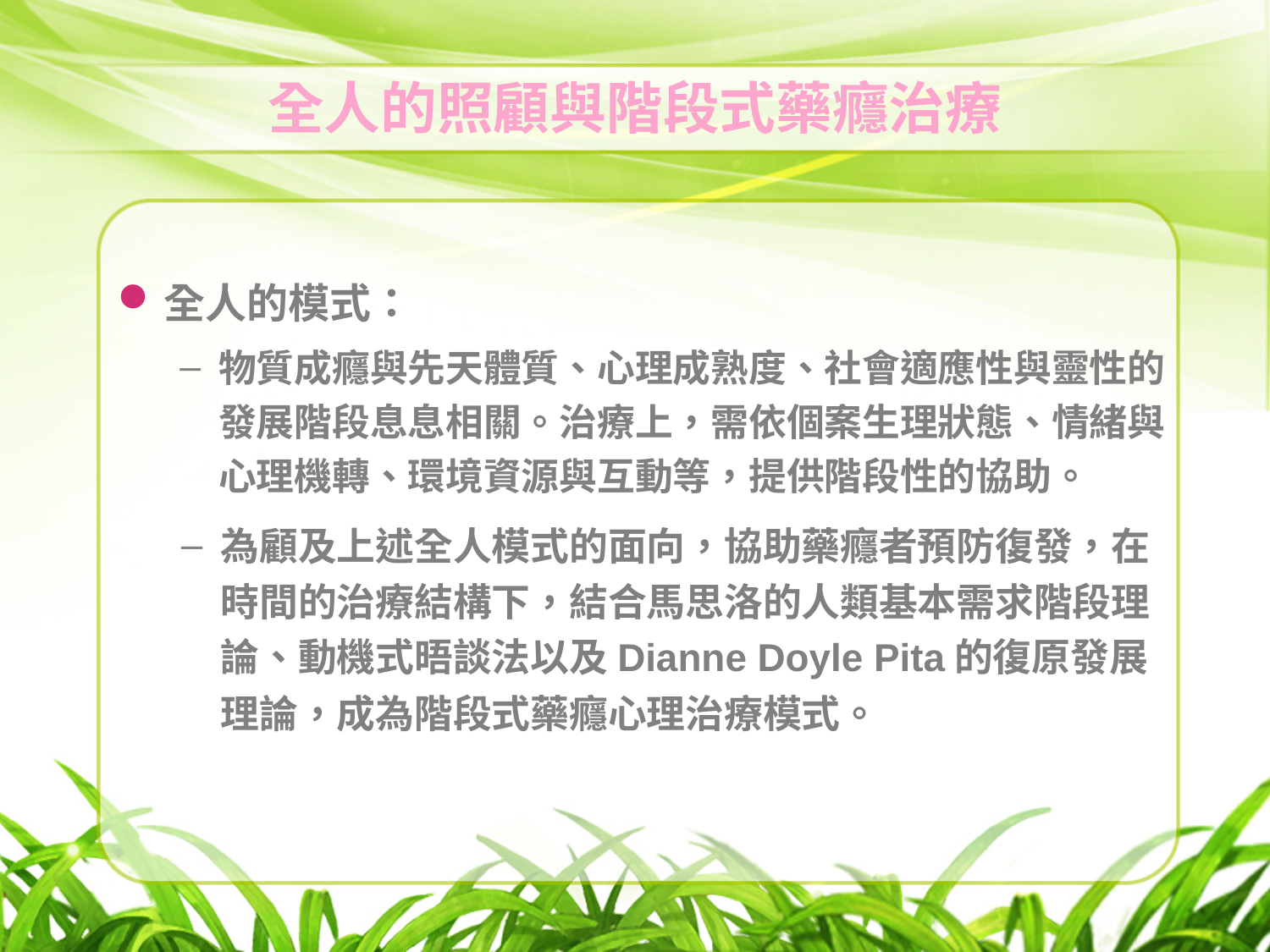

# 全人的照顧與階段式藥癮治療
全人的模式：
物質成癮與先天體質、心理成熟度、社會適應性與靈性的發展階段息息相關。治療上，需依個案生理狀態、情緒與心理機轉、環境資源與互動等，提供階段性的協助。
為顧及上述全人模式的面向，協助藥癮者預防復發，在時間的治療結構下，結合馬思洛的人類基本需求階段理論、動機式晤談法以及Dianne Doyle Pita的復原發展理論，成為階段式藥癮心理治療模式。